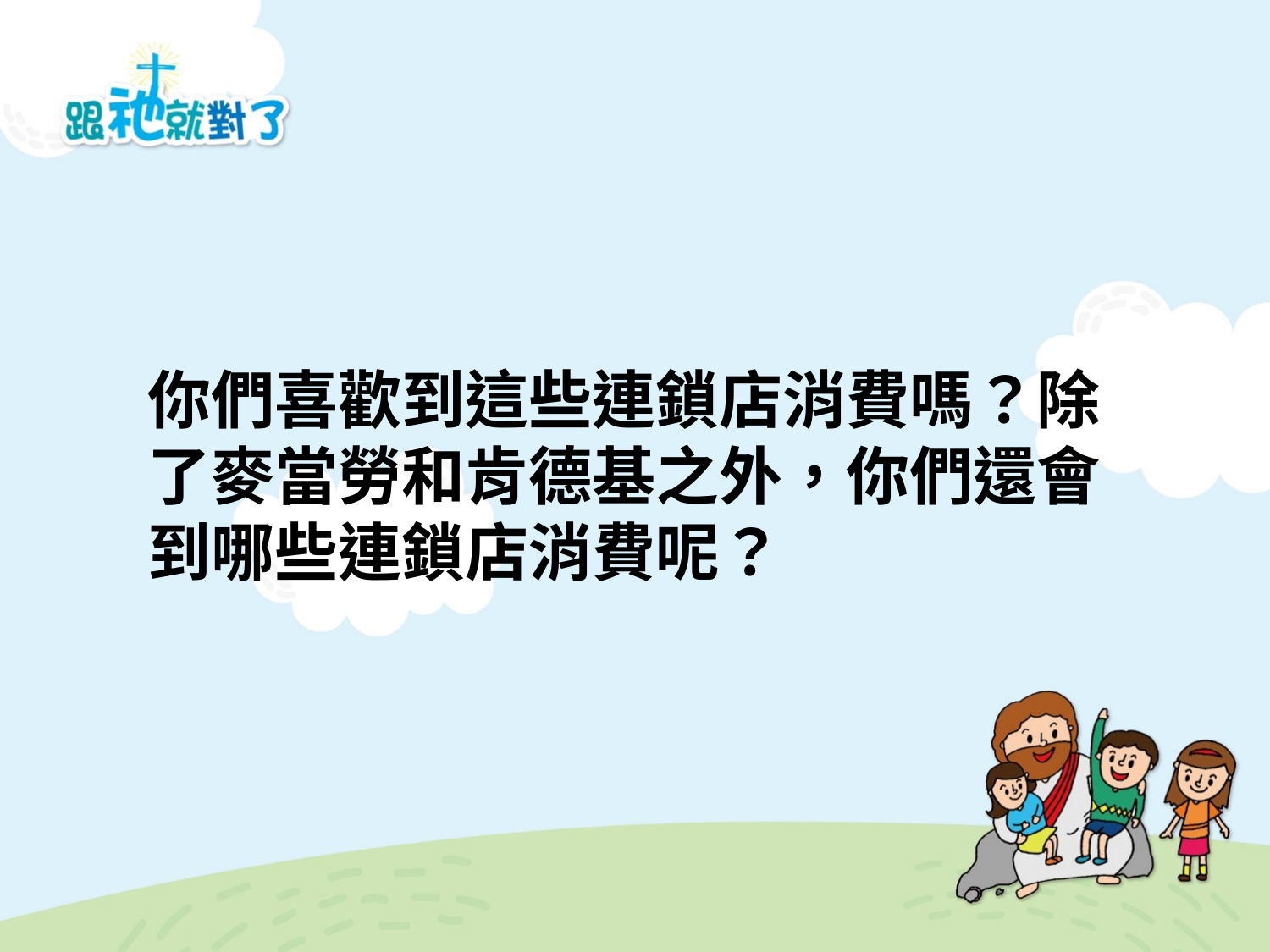

你們喜歡到這些連鎖店消費嗎？除了麥當勞和肯德基之外，你們還會到哪些連鎖店消費呢？